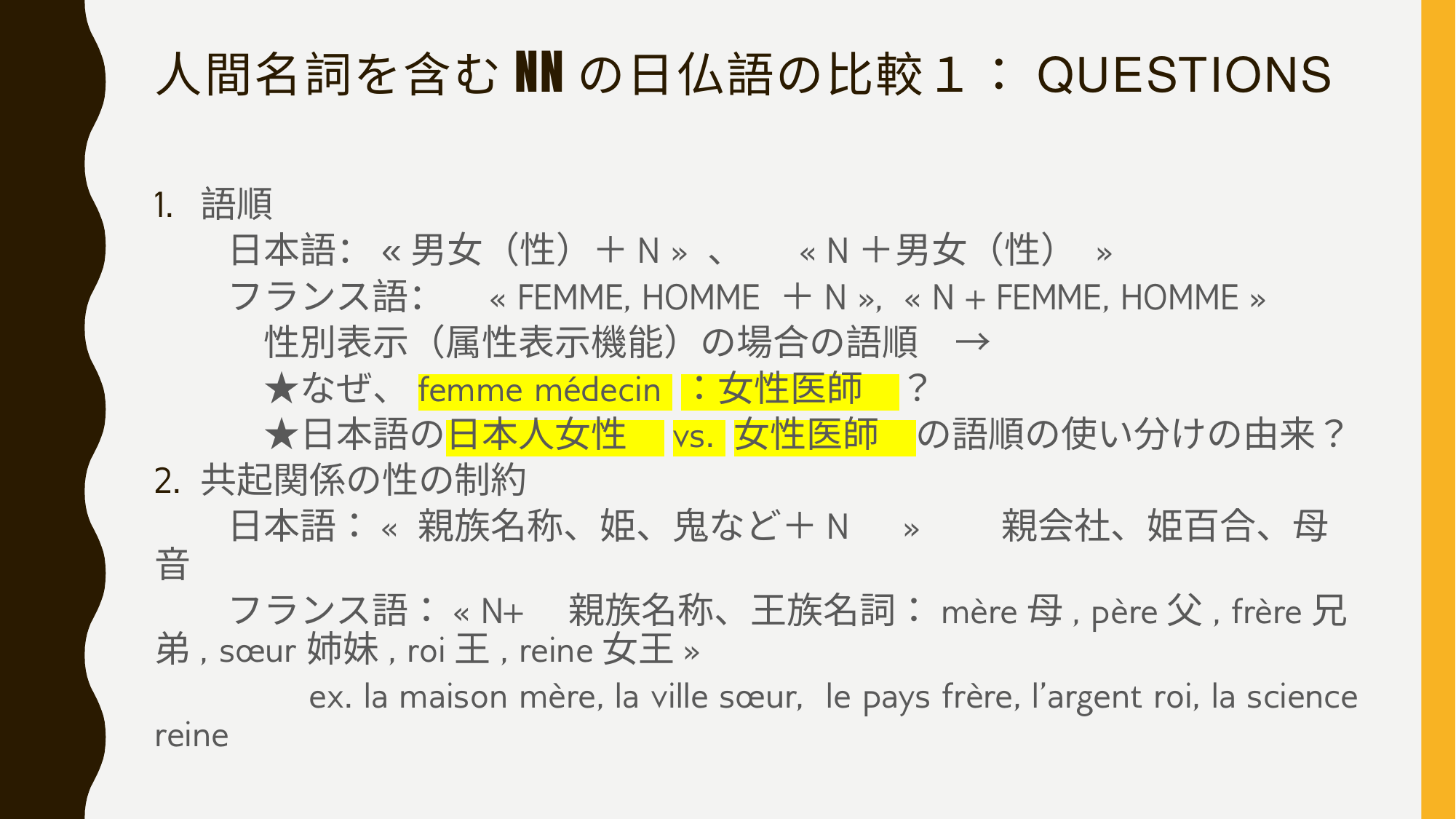

# 人間名詞を含むNNの日仏語の比較１：questions
語順
　　日本語：«男女（性）＋N » 、　 « N＋男女（性） »
　　フランス語：　« FEMME, HOMME ＋N »,  « N + FEMME, HOMME »
　　　性別表示（属性表示機能）の場合の語順　→
　　　★なぜ、femme médecin ：女性医師　？
　　　★日本語の日本人女性　vs. 女性医師　の語順の使い分けの由来？
共起関係の性の制約
　　日本語：« 親族名称、姫、鬼など＋N　»　　親会社、姫百合、母音
　　フランス語：« N+　親族名称、王族名詞：mère母, père父, frère兄弟, soeur姉妹, roi王, reine女王»
　　　　ex. la maison mère, la ville soeur,  le pays frère, l’argent roi, la science reine